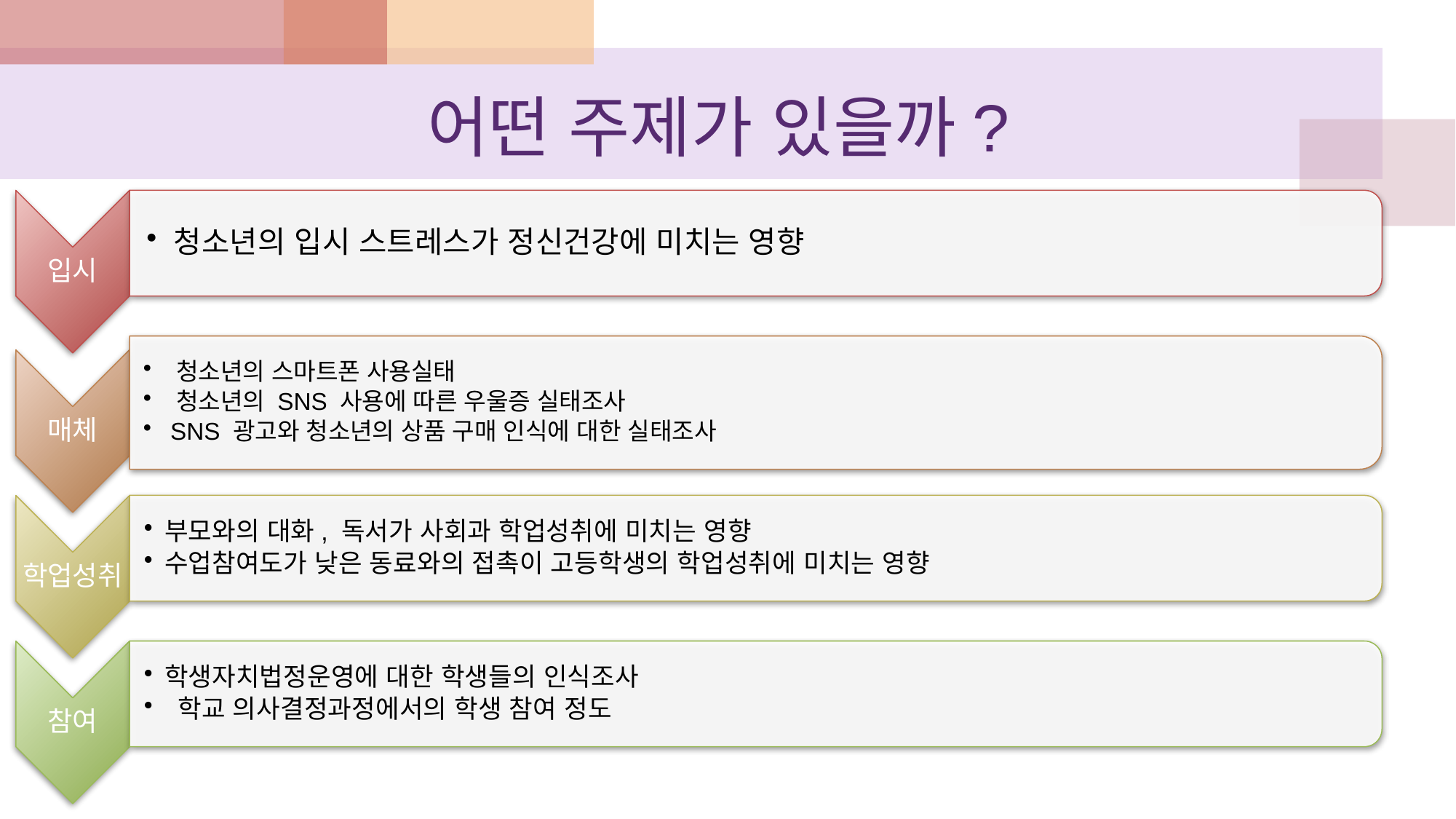

# 어떤 주제가 있을까?
입시
청소년의 입시 스트레스가 정신건강에 미치는 영향
매체
 청소년의 스마트폰 사용실태
 청소년의 SNS 사용에 따른 우울증 실태조사
 SNS 광고와 청소년의 상품 구매 인식에 대한 실태조사
학업성취
부모와의 대화, 독서가 사회과 학업성취에 미치는 영향
수업참여도가 낮은 동료와의 접촉이 고등학생의 학업성취에 미치는 영향
참여
학생자치법정운영에 대한 학생들의 인식조사
 학교 의사결정과정에서의 학생 참여 정도